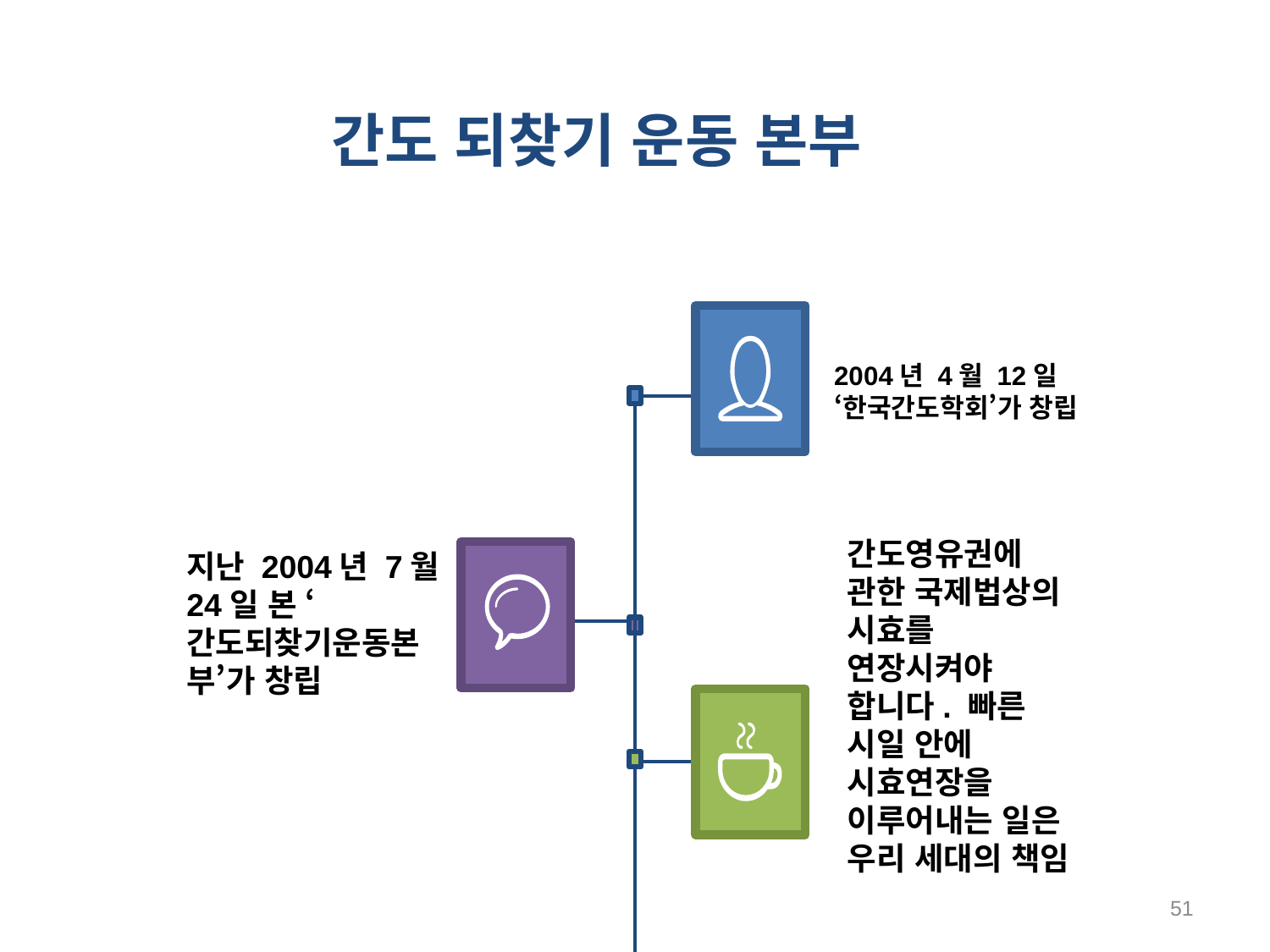

간도 되찾기 운동 본부

2004년 4월 12일 ‘한국간도학회’가 창립

간도영유권에 관한 국제법상의 시효를 연장시켜야 합니다. 빠른 시일 안에 시효연장을 이루어내는 일은 우리 세대의 책임
지난 2004년 7월 24일 본 ‘간도되찾기운동본부’가 창립

51